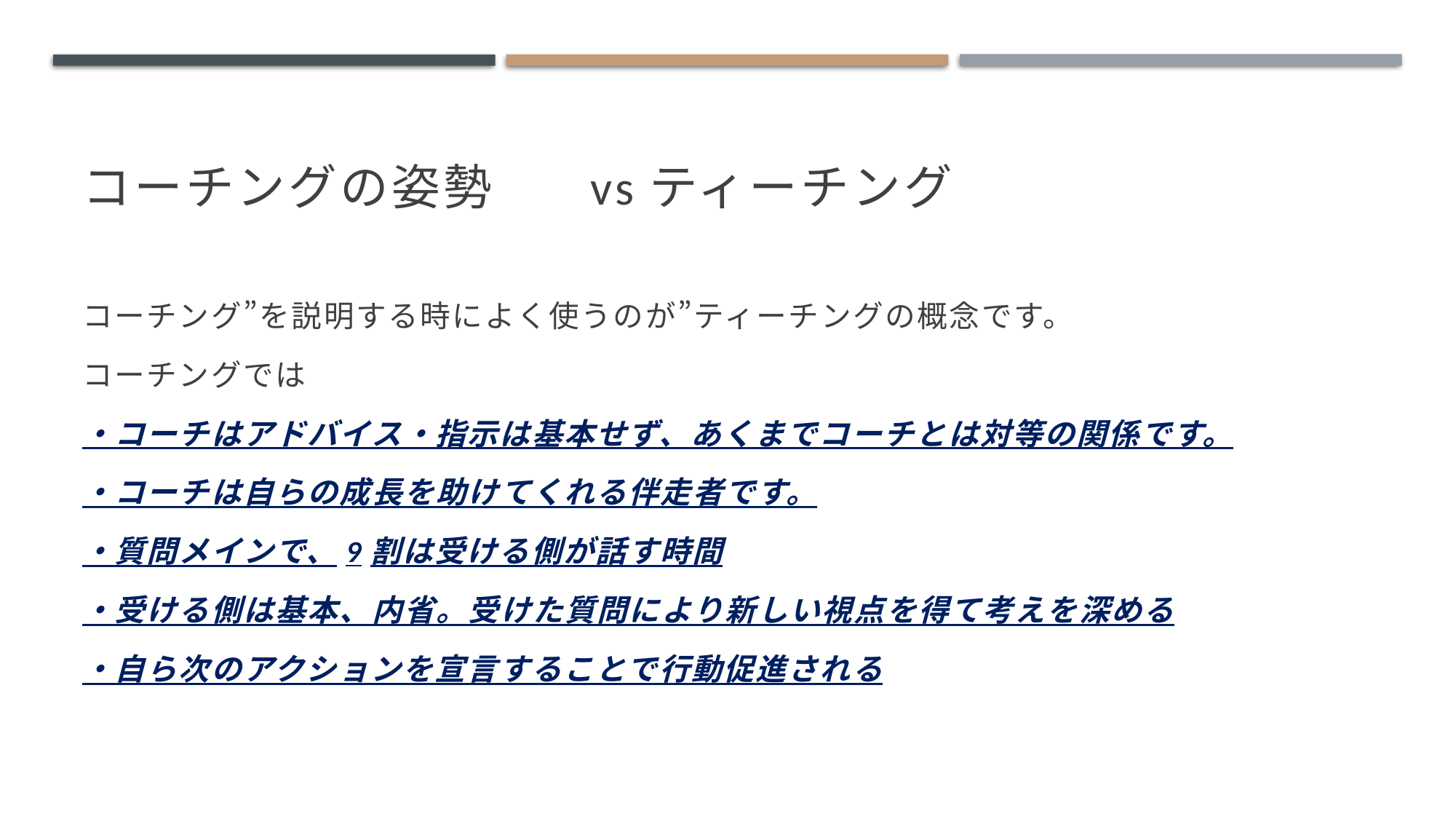

# コーチングの姿勢      vsティーチング
コーチング”を説明する時によく使うのが”ティーチングの概念です。
コーチングでは
・コーチはアドバイス・指示は基本せず、あくまでコーチとは対等の関係です。
・コーチは自らの成長を助けてくれる伴走者です。
・質問メインで、9割は受ける側が話す時間
・受ける側は基本、内省。受けた質問により新しい視点を得て考えを深める
・自ら次のアクションを宣言することで行動促進される